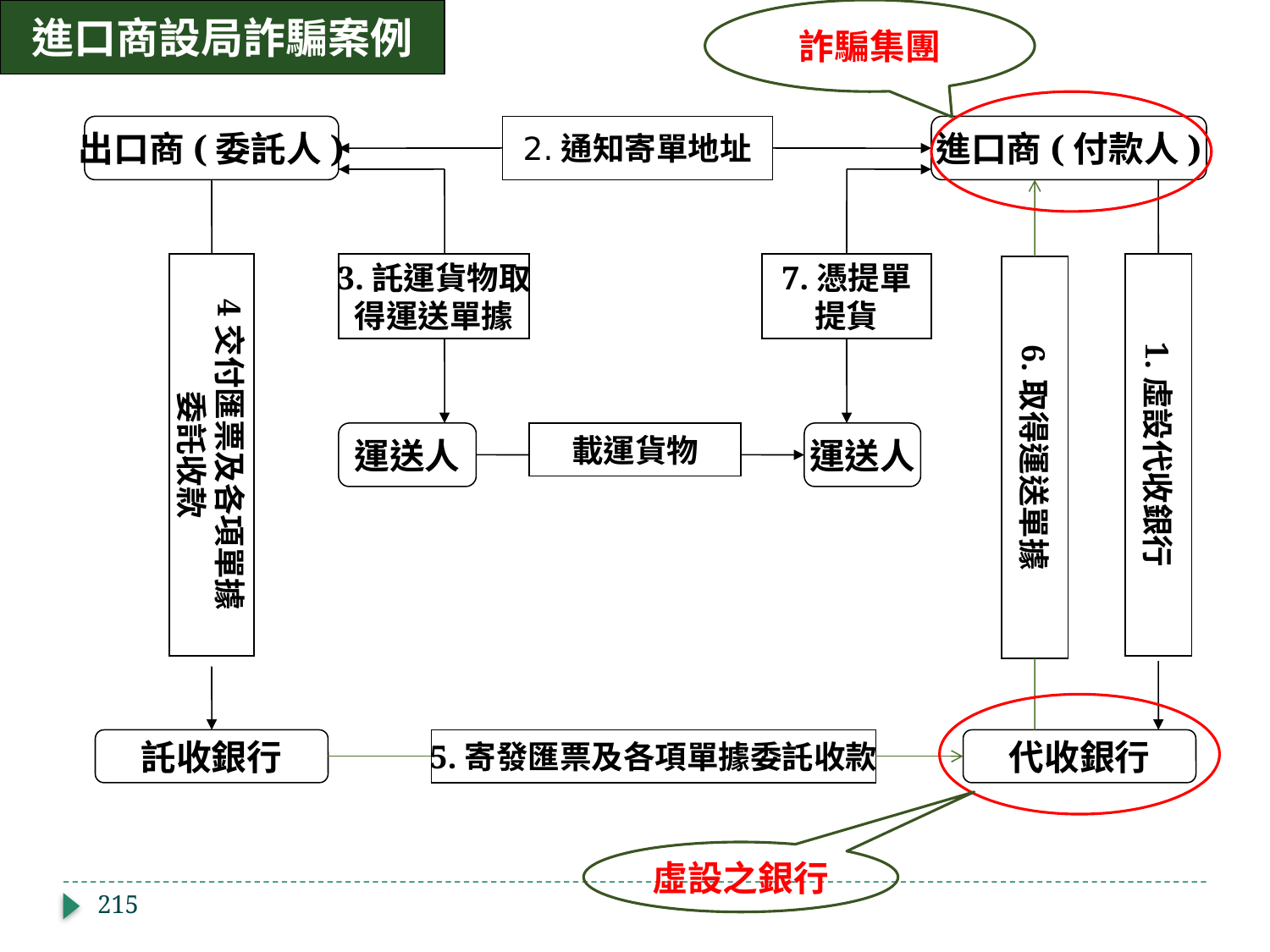

進口商設局詐騙案例
詐騙集團

出口商(委託人)
2.通知寄單地址
進口商(付款人)

4交付匯票及各項單據
委託收款
3.託運貨物取
得運送單據
7.憑提單
提貨
1.虛設代收銀行
6.取得運送單據

運送人
載運貨物
運送人

託收銀行
5.寄發匯票及各項單據委託收款
代收銀行
虛設之銀行
215